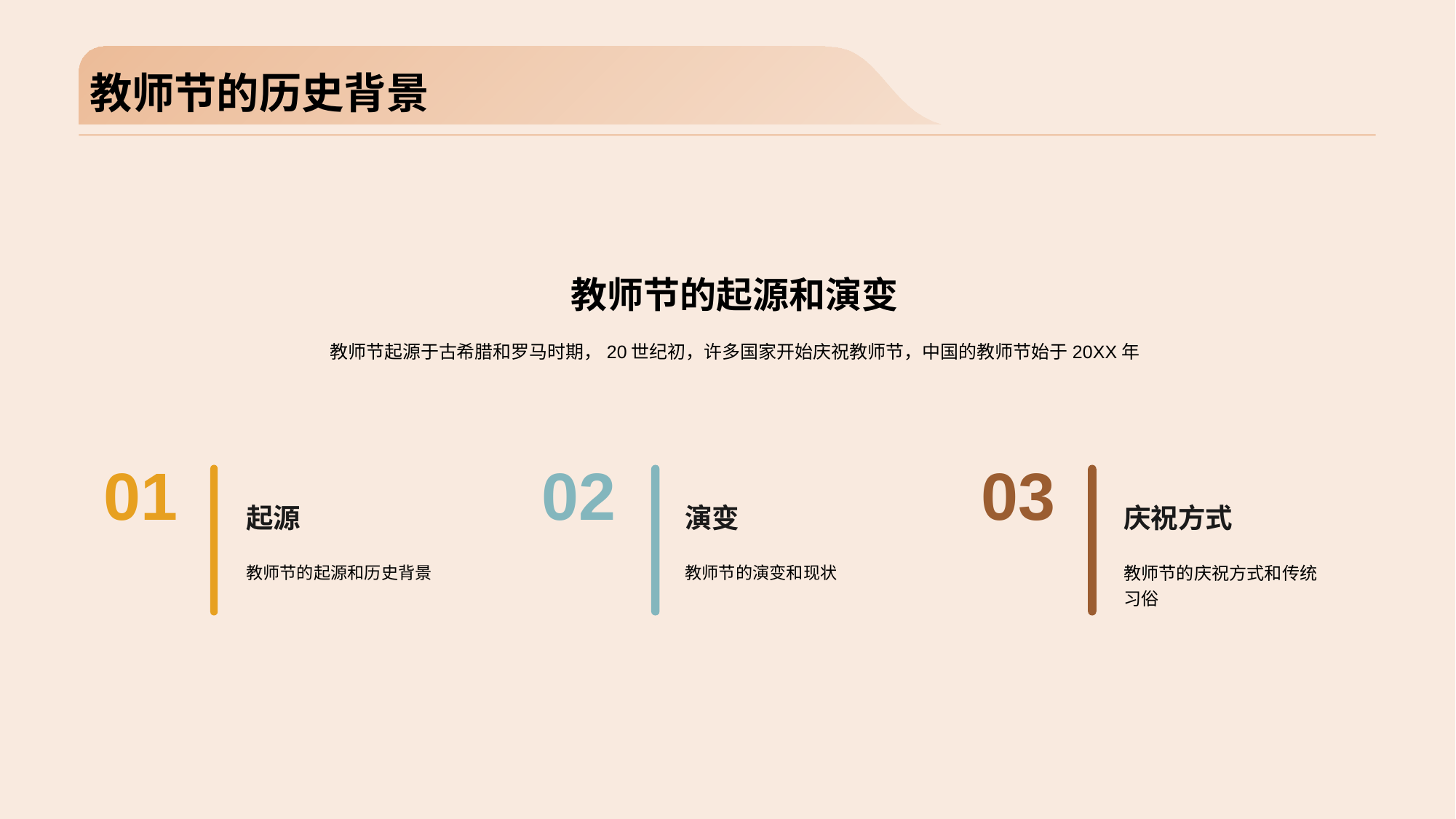

# 教师节的历史背景
教师节的起源和演变
教师节起源于古希腊和罗马时期，20世纪初，许多国家开始庆祝教师节，中国的教师节始于20XX年
01
起源

教师节的起源和历史背景
02
演变

教师节的演变和现状
03
庆祝方式

教师节的庆祝方式和传统习俗